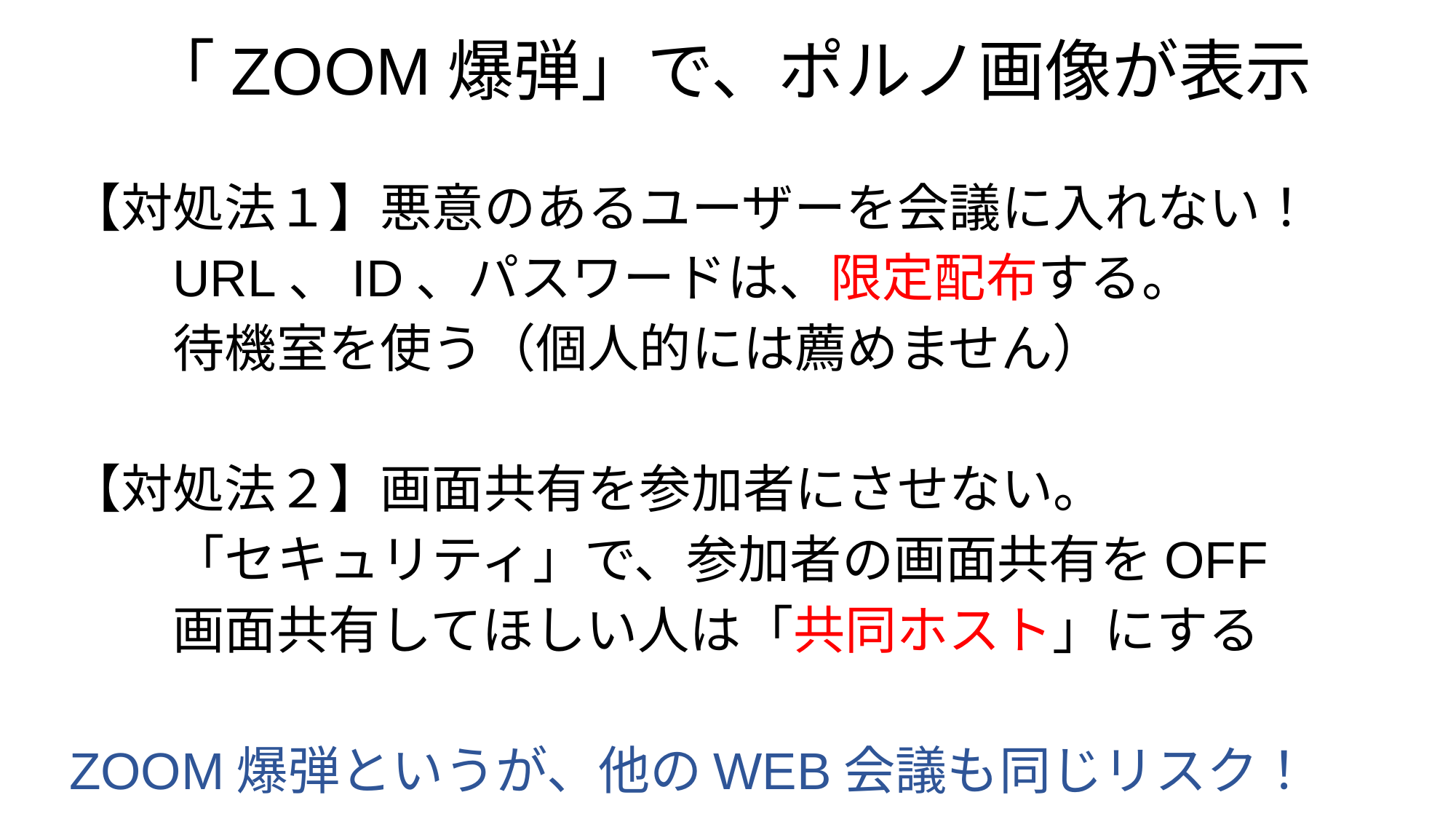

# 「ZOOM爆弾」で、ポルノ画像が表示
【対処法１】悪意のあるユーザーを会議に入れない！
	URL、ID、パスワードは、限定配布する。
	待機室を使う（個人的には薦めません）

【対処法２】画面共有を参加者にさせない。
	「セキュリティ」で、参加者の画面共有をOFF
	画面共有してほしい人は「共同ホスト」にする

ZOOM爆弾というが、他のWEB会議も同じリスク！